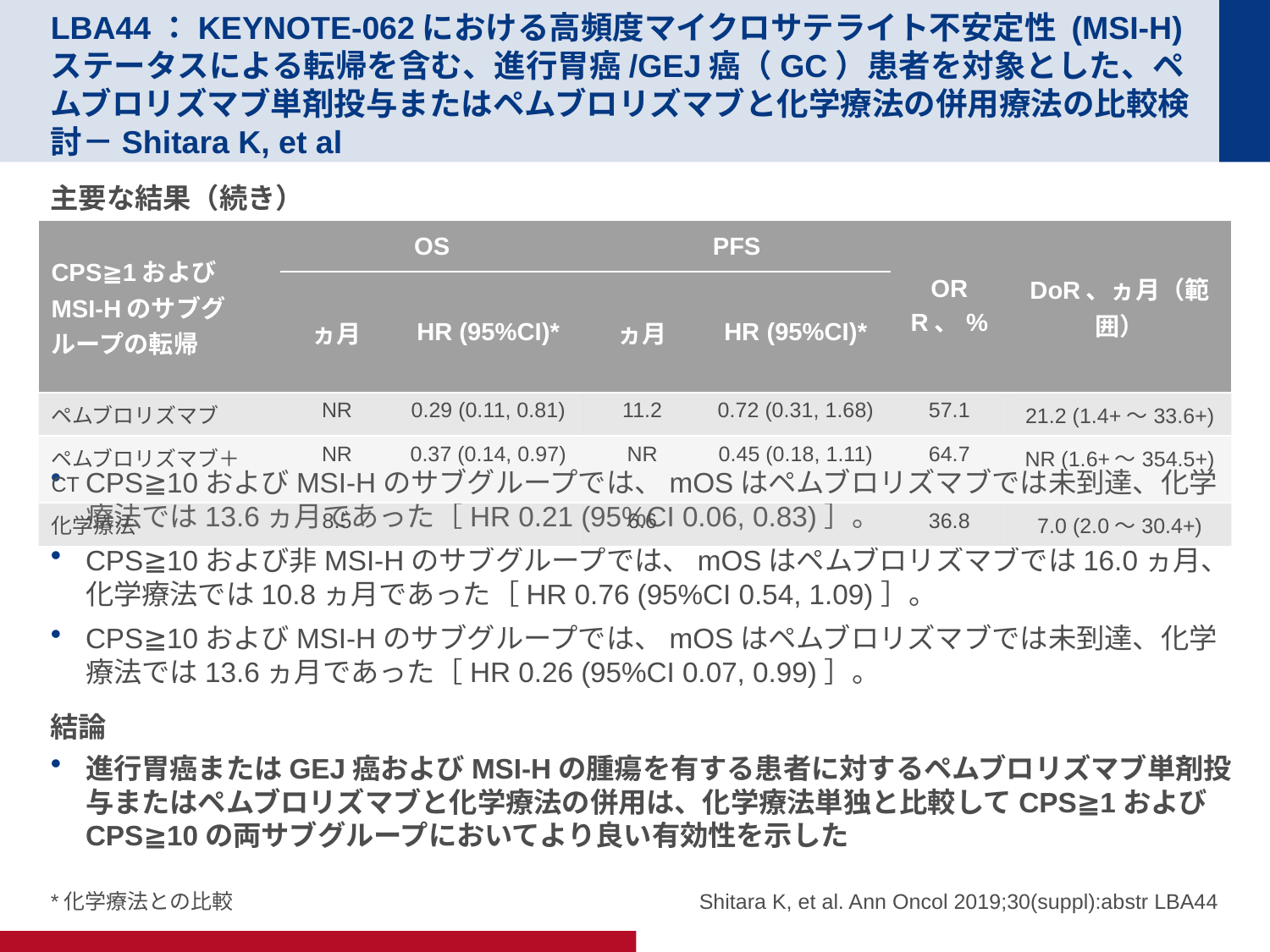

# LBA44：KEYNOTE-062における高頻度マイクロサテライト不安定性 (MSI-H) ステータスによる転帰を含む、進行胃癌/GEJ癌（GC）患者を対象とした、ペムブロリズマブ単剤投与またはペムブロリズマブと化学療法の併用療法の比較検討－Shitara K, et al
主要な結果（続き）
CPS≧10およびMSI-Hのサブグループでは、mOSはペムブロリズマブでは未到達、化学療法では13.6ヵ月であった［HR 0.21 (95%CI 0.06, 0.83)］。
CPS≧10および非MSI-Hのサブグループでは、mOSはペムブロリズマブでは16.0ヵ月、化学療法では10.8ヵ月であった［HR 0.76 (95%CI 0.54, 1.09)］。
CPS≧10およびMSI-Hのサブグループでは、mOSはペムブロリズマブでは未到達、化学療法では13.6ヵ月であった［HR 0.26 (95%CI 0.07, 0.99)］。
結論
進行胃癌またはGEJ癌およびMSI-Hの腫瘍を有する患者に対するペムブロリズマブ単剤投与またはペムブロリズマブと化学療法の併用は、化学療法単独と比較してCPS≧1およびCPS≧10の両サブグループにおいてより良い有効性を示した
| CPS≧1およびMSI-Hのサブグループの転帰 | OS |  | PFS |  | ORR、% | DoR、ヵ月（範囲） |
| --- | --- | --- | --- | --- | --- | --- |
|  | ヵ月 | HR (95%CI)\* | ヵ月 | HR (95%CI)\* |  |  |
| ペムブロリズマブ | NR | 0.29 (0.11, 0.81) | 11.2 | 0.72 (0.31, 1.68) | 57.1 | 21.2 (1.4+～33.6+) |
| ペムブロリズマブ＋CT | NR | 0.37 (0.14, 0.97) | NR | 0.45 (0.18, 1.11) | 64.7 | NR (1.6+～354.5+) |
| 化学療法 | 8.5 |  | 6.6 |  | 36.8 | 7.0 (2.0～30.4+) |
*化学療法との比較
Shitara K, et al. Ann Oncol 2019;30(suppl):abstr LBA44